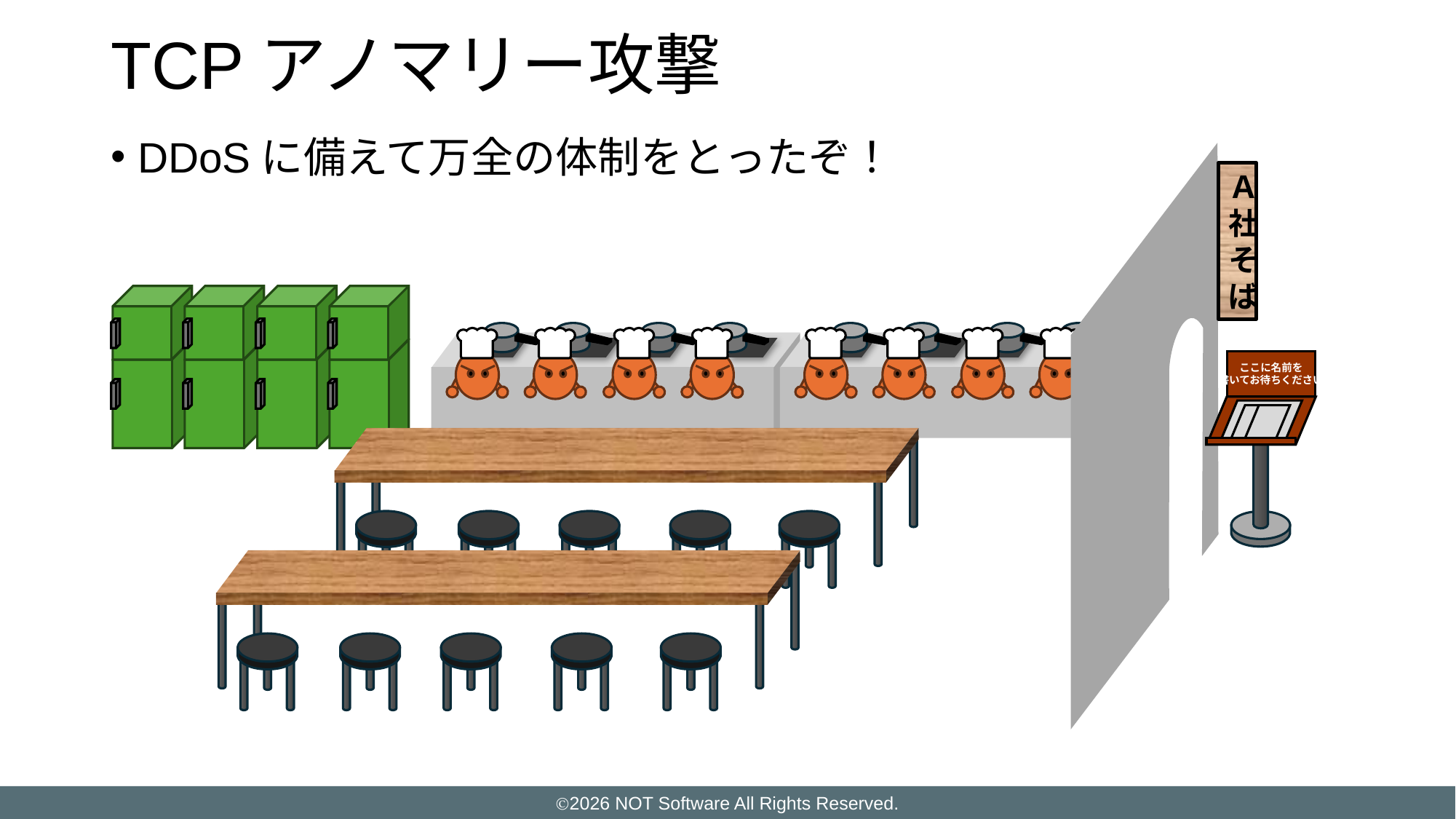

# TCPアノマリー攻撃
DDoSに備えて万全の体制をとったぞ！

Ａ社そば

ここに名前を
書いてお待ちください